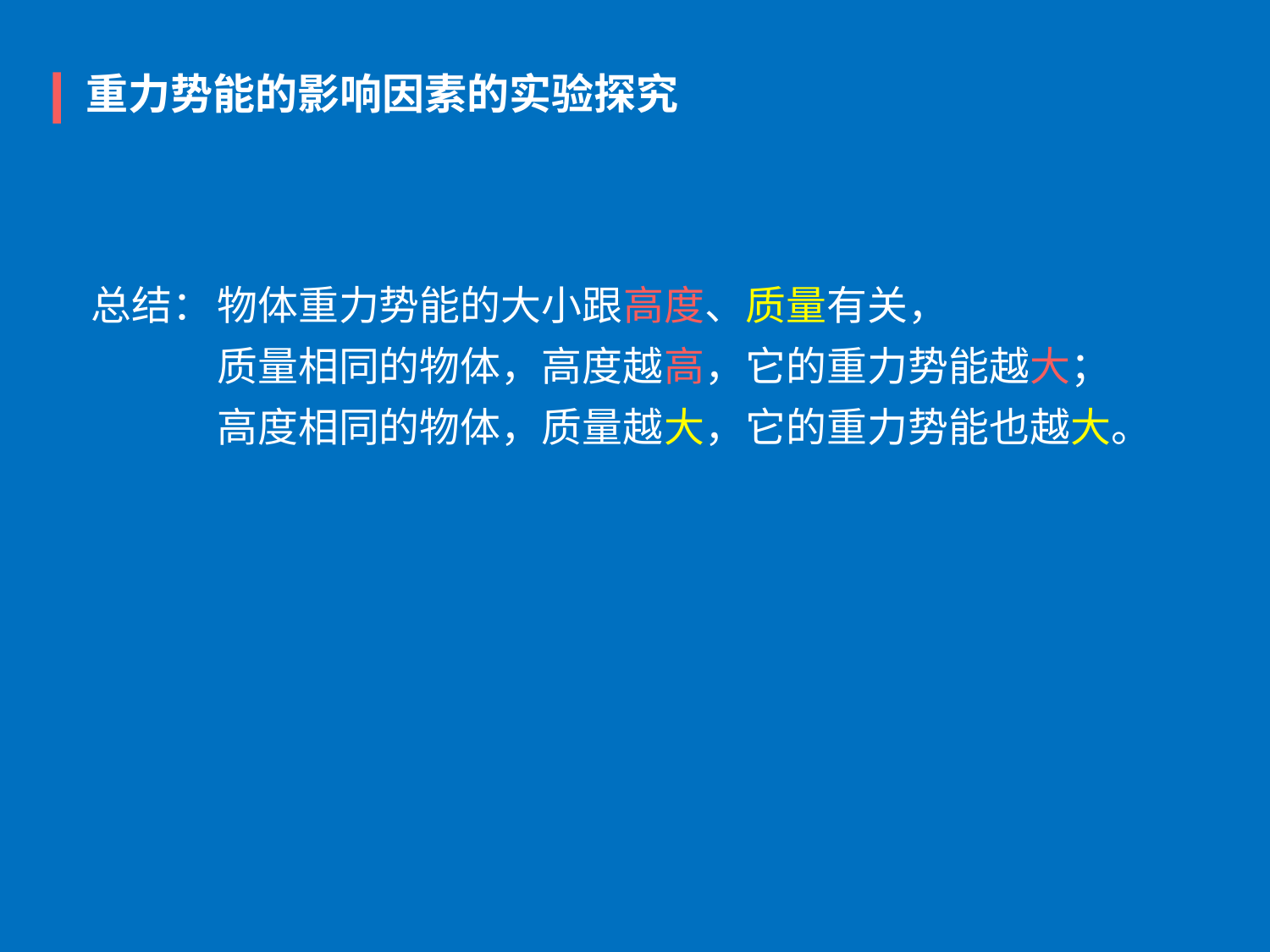

重力势能的影响因素的实验探究

总结：
物体重力势能的大小跟高度、质量有关，
质量相同的物体，高度越高，它的重力势能越大；
高度相同的物体，质量越大，它的重力势能也越大。